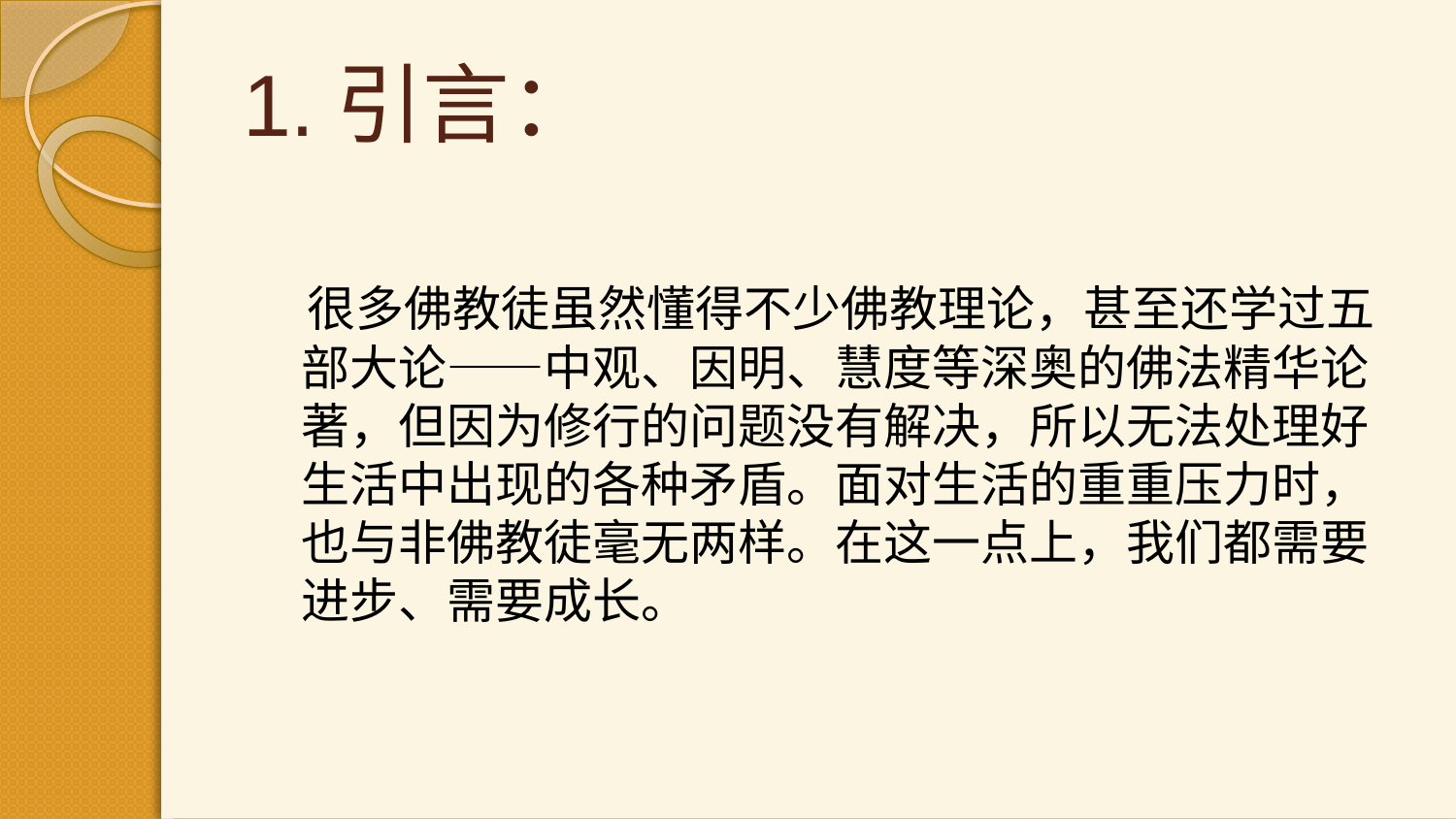

# 1.引言：

   很多佛教徒虽然懂得不少佛教理论，甚至还学过五部大论——中观、因明、慧度等深奥的佛法精华论著，但因为修行的问题没有解决，所以无法处理好生活中出现的各种矛盾。面对生活的重重压力时，也与非佛教徒毫无两样。在这一点上，我们都需要进步、需要成长。